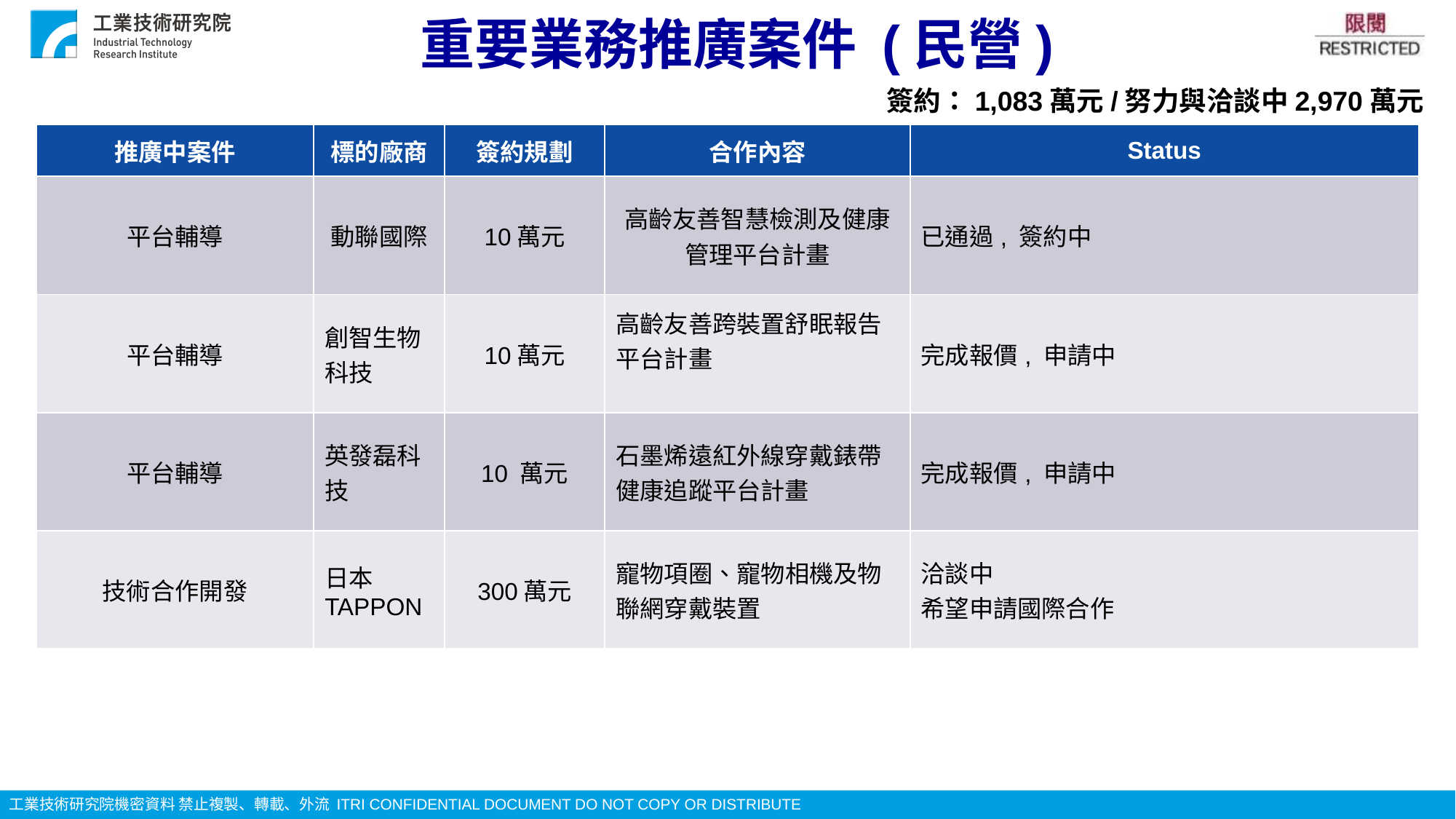

# 重要業務推廣案件 (民營)
簽約：1,083萬元/努力與洽談中2,970萬元
| 推廣中案件 | 標的廠商 | 簽約規劃 | 合作內容 | Status |
| --- | --- | --- | --- | --- |
| 平台輔導 | 動聯國際​ | 10萬元​ | 高齡友善智慧檢測及健康管理平台計畫 | 已通過, 簽約中 |
| 平台輔導 | 創智生物科技 | 10萬元 | 高齡友善跨裝置舒眠報告平台計畫 | 完成報價, 申請中 |
| 平台輔導 | 英發磊科技 | 10 萬元 | 石墨烯遠紅外線穿戴錶帶健康追蹤平台計畫 | 完成報價, 申請中 |
| 技術合作開發​ | 日本​ TAPPON​ | 300萬元​ | 寵物項圈、寵物相機及物聯網穿戴裝置​ | 洽談中​ 希望申請國際合作​ |